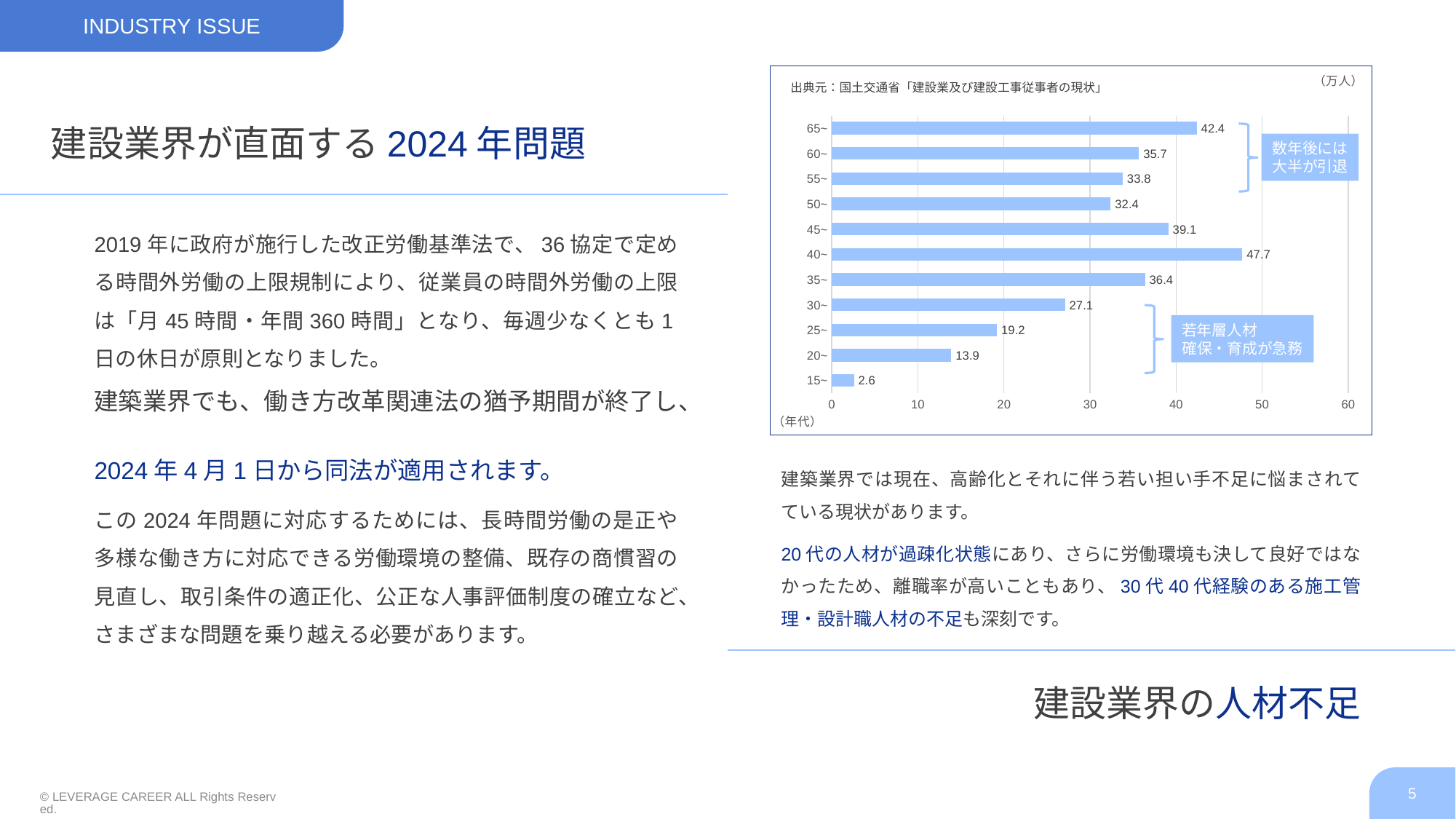

INDUSTRY ISSUE

### Chart

| Category | 人数 |
|---|---|
| 15~ | 2.6 |
| 20~ | 13.9 |
| 25~ | 19.2 |
| 30~ | 27.1 |
| 35~ | 36.4 |
| 40~ | 47.7 |
| 45~ | 39.1 |
| 50~ | 32.4 |
| 55~ | 33.8 |
| 60~ | 35.7 |
| 65~ | 42.4 |
出典元：国土交通省「建設業及び建設工事従事者の現状」
# 建設業界が直面する2024年問題

数年後には
大半が引退
2019年に政府が施行した改正労働基準法で、36協定で定める時間外労働の上限規制により、従業員の時間外労働の上限は「月45時間・年間360時間」となり、毎週少なくとも1日の休日が原則となりました。
建築業界でも、働き方改革関連法の猶予期間が終了し、
2024年4月1日から同法が適用されます。
この2024年問題に対応するためには、長時間労働の是正や多様な働き方に対応できる労働環境の整備、既存の商慣習の見直し、取引条件の適正化、公正な人事評価制度の確立など、さまざまな問題を乗り越える必要があります。

若年層人材
確保・育成が急務
建築業界では現在、高齢化とそれに伴う若い担い手不足に悩まされてている現状があります。
20代の人材が過疎化状態にあり、さらに労働環境も決して良好ではなかったため、離職率が高いこともあり、30代40代経験のある施工管理・設計職人材の不足も深刻です。

建設業界の人材不足
5
© LEVERAGE CAREER ALL Rights Reserved.